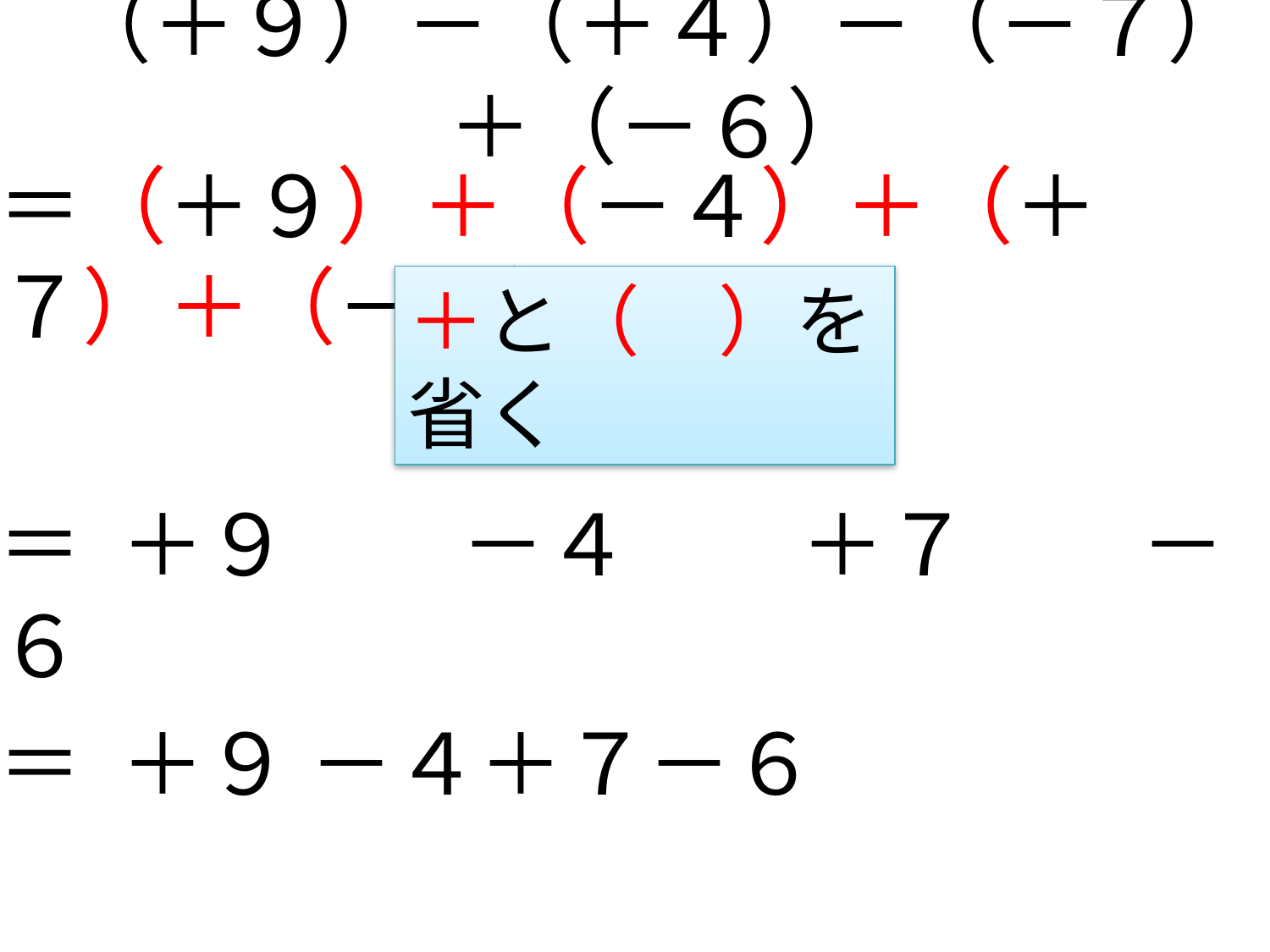

# （＋９）－（＋４）－（－７）＋（－６）
＝（＋９）＋（－４）＋（＋７）＋（－６）

＝  ＋９         －４         ＋７         －６
＝  ＋９ －４＋７－６

＋と（　）を省く